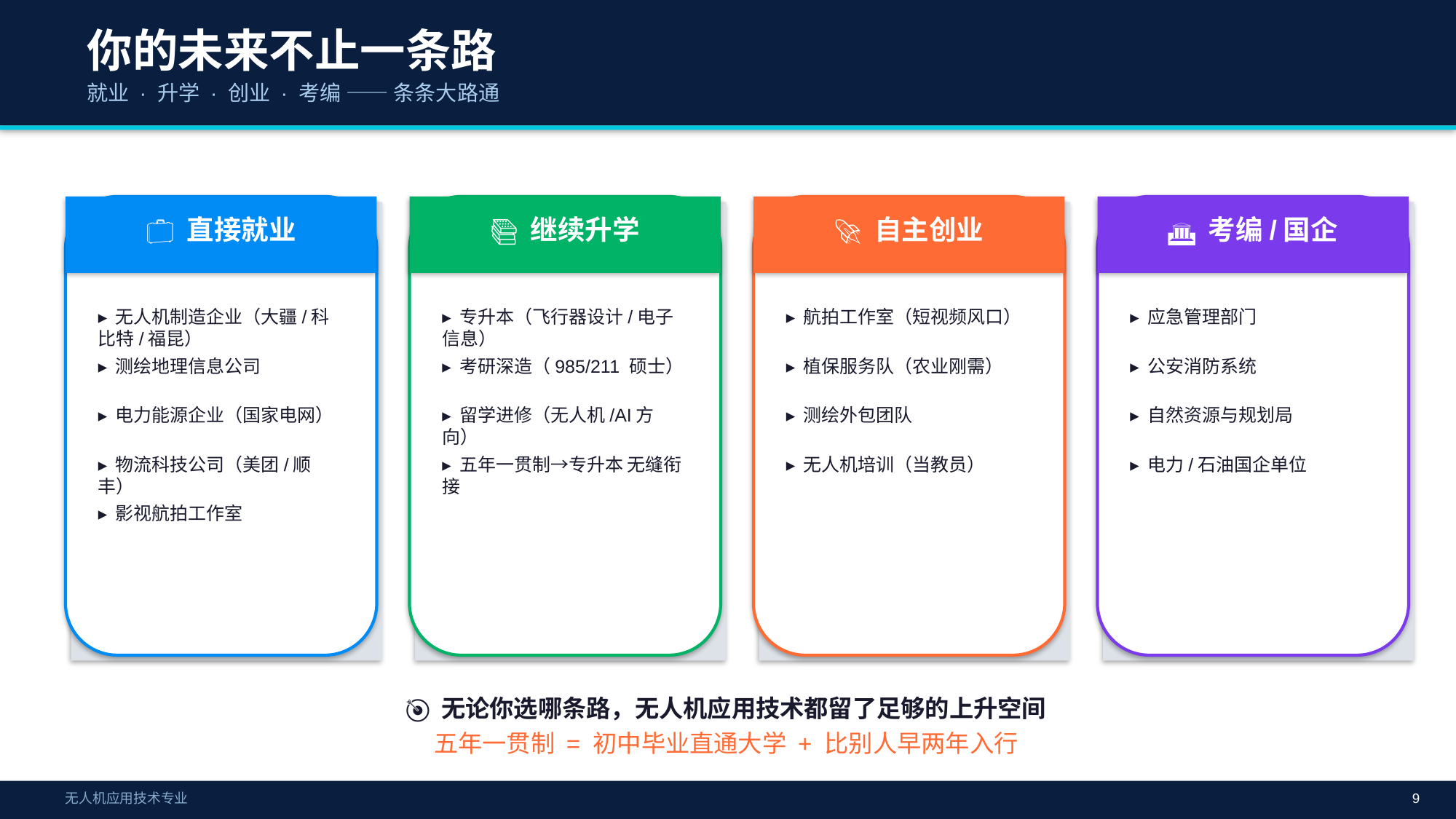

你的未来不止一条路
就业 · 升学 · 创业 · 考编 —— 条条大路通

💼 直接就业
📚 继续升学
🚀 自主创业
🏛️ 考编/国企
▸ 无人机制造企业（大疆/科比特/福昆）
▸ 专升本（飞行器设计/电子信息）
▸ 航拍工作室（短视频风口）
▸ 应急管理部门
▸ 测绘地理信息公司
▸ 考研深造（985/211 硕士）
▸ 植保服务队（农业刚需）
▸ 公安消防系统
▸ 电力能源企业（国家电网）
▸ 留学进修（无人机/AI方向）
▸ 测绘外包团队
▸ 自然资源与规划局
▸ 物流科技公司（美团/顺丰）
▸ 五年一贯制→专升本 无缝衔接
▸ 无人机培训（当教员）
▸ 电力/石油国企单位
▸ 影视航拍工作室
🎯 无论你选哪条路，无人机应用技术都留了足够的上升空间
五年一贯制 = 初中毕业直通大学 + 比别人早两年入行

无人机应用技术专业
9